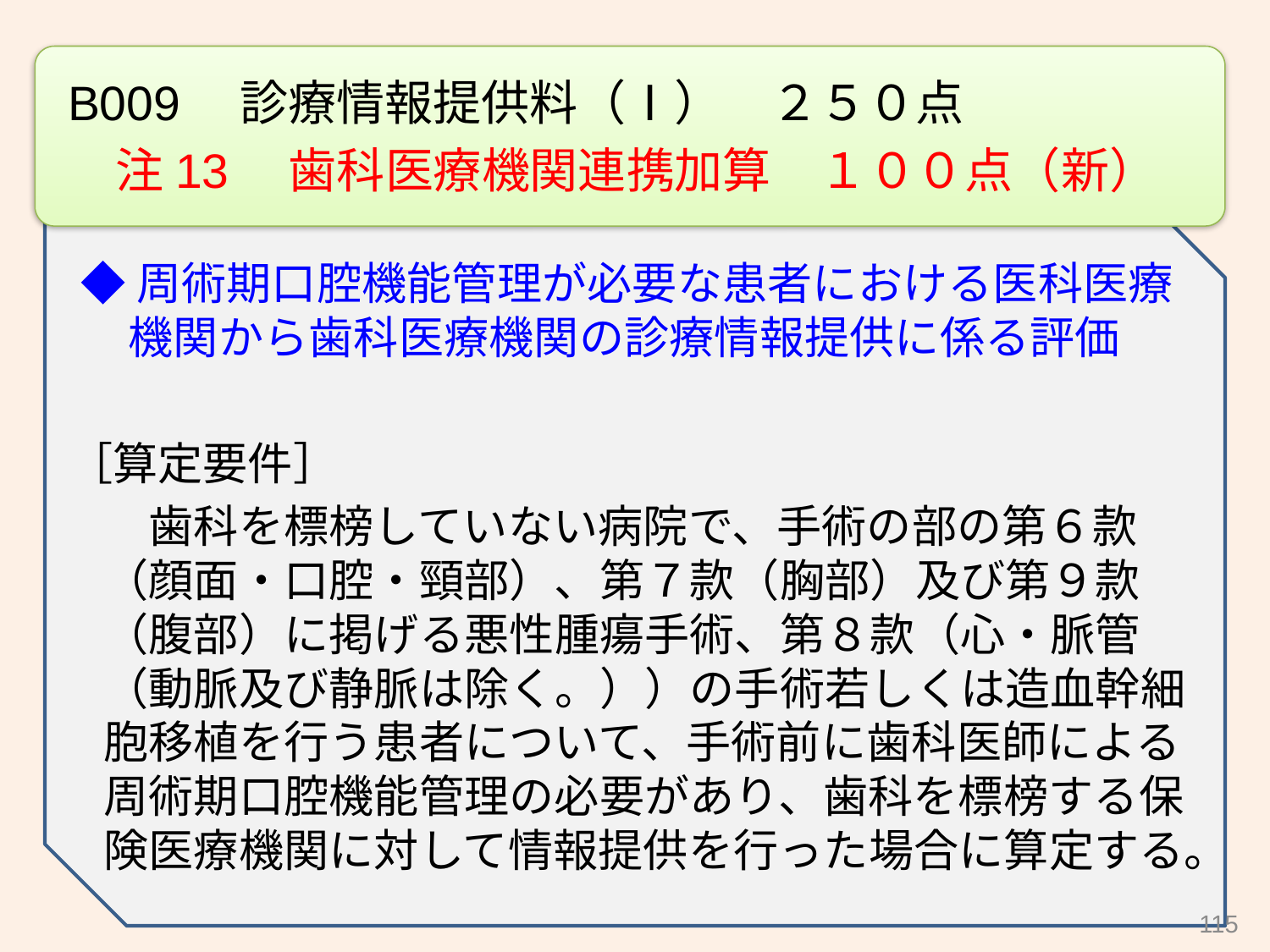

B009　診療情報提供料（Ⅰ）　２５０点
　注13　歯科医療機関連携加算　１００点（新）

◆周術期口腔機能管理が必要な患者における医科医療機関から歯科医療機関の診療情報提供に係る評価

［算定要件］
　歯科を標榜していない病院で、手術の部の第６款（顔面・口腔・頸部）、第７款（胸部）及び第９款（腹部）に掲げる悪性腫瘍手術、第８款（心・脈管（動脈及び静脈は除く。））の手術若しくは造血幹細胞移植を行う患者について、手術前に歯科医師による周術期口腔機能管理の必要があり、歯科を標榜する保険医療機関に対して情報提供を行った場合に算定する。

115